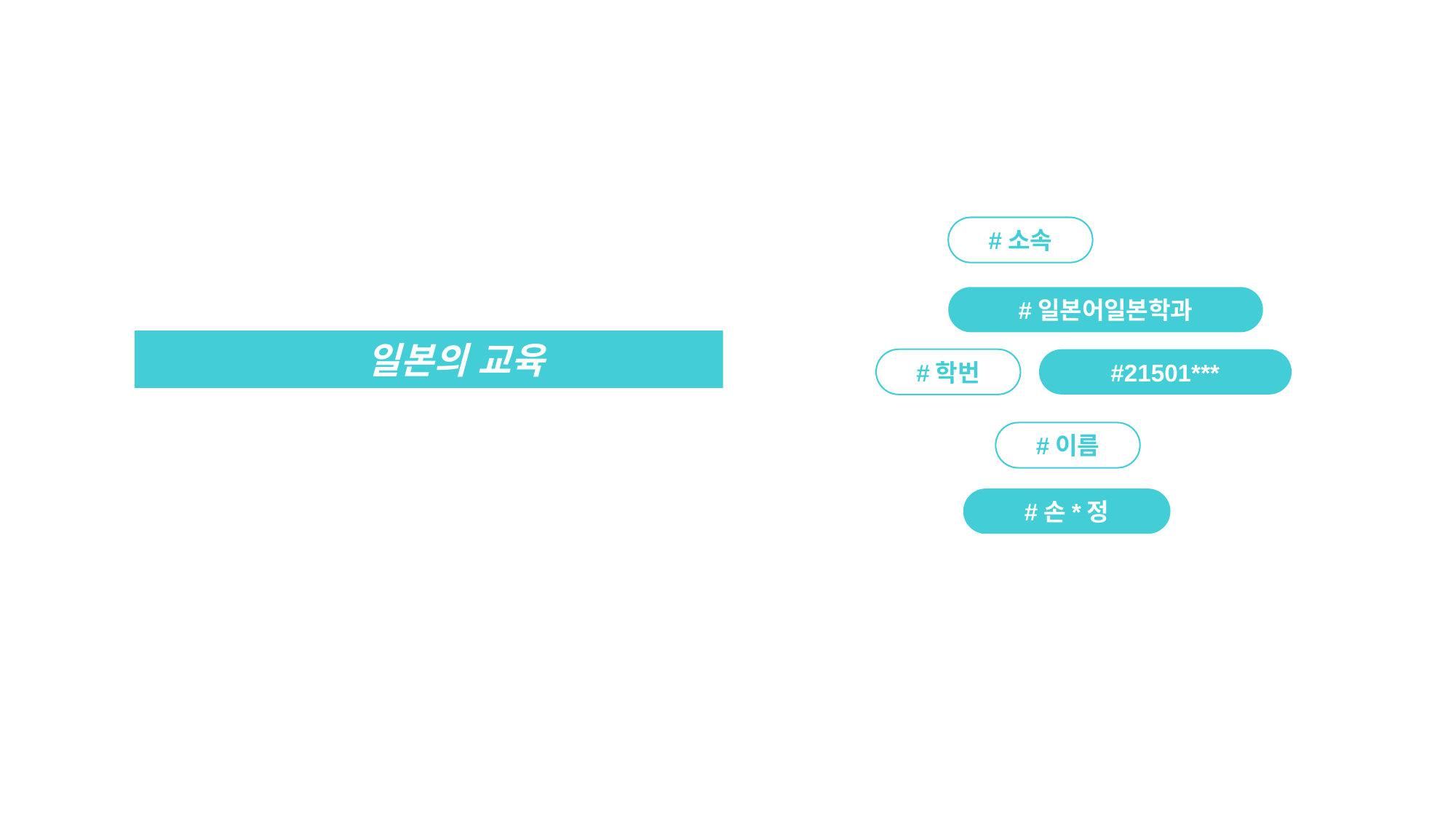

#소속
#일본어일본학과
일본의 교육
#학번
#21501***
#이름
#손*정